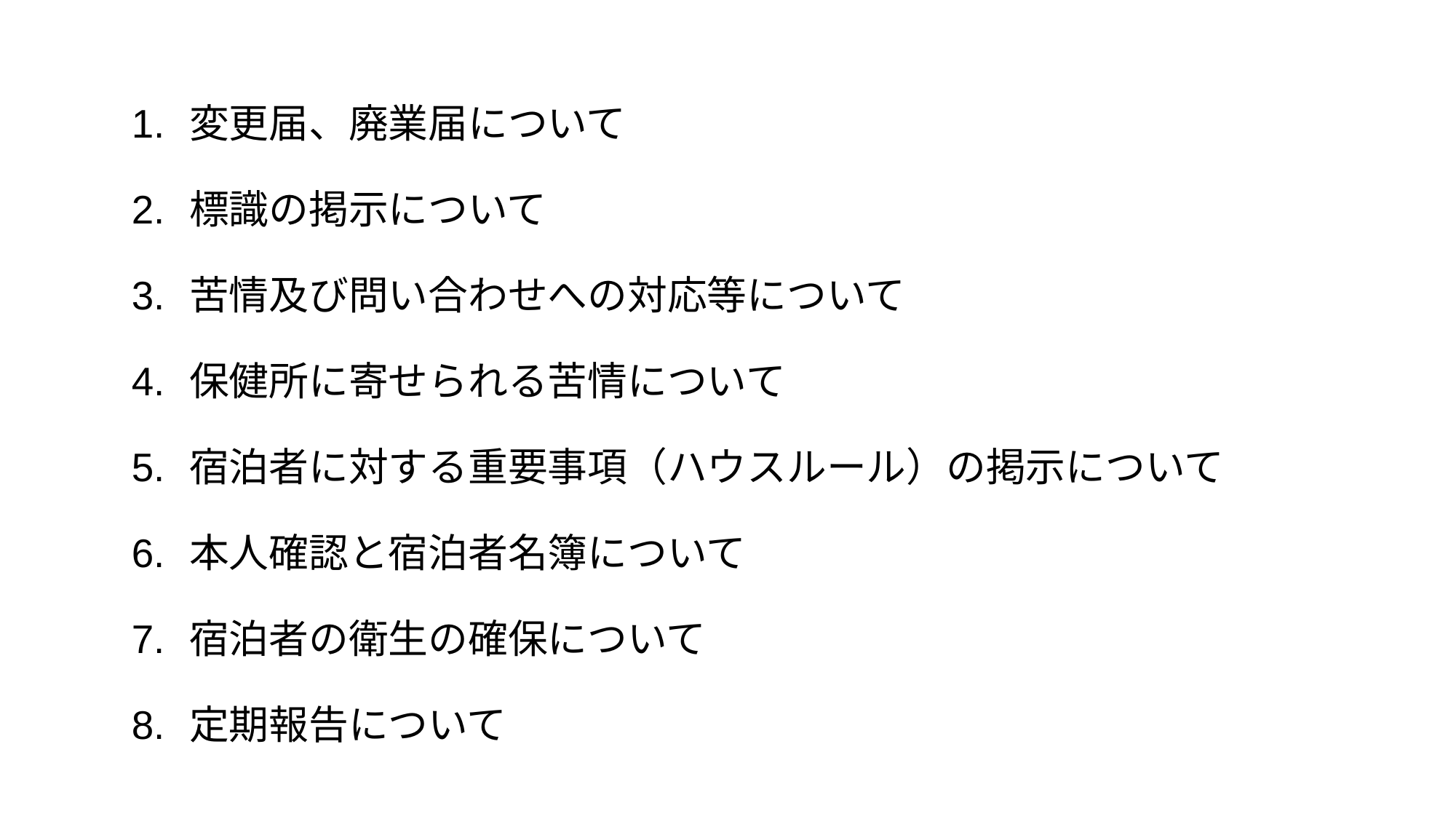

変更届、廃業届について
標識の掲示について
苦情及び問い合わせへの対応等について
保健所に寄せられる苦情について
宿泊者に対する重要事項（ハウスルール）の掲示について
本人確認と宿泊者名簿について
宿泊者の衛生の確保について
定期報告について